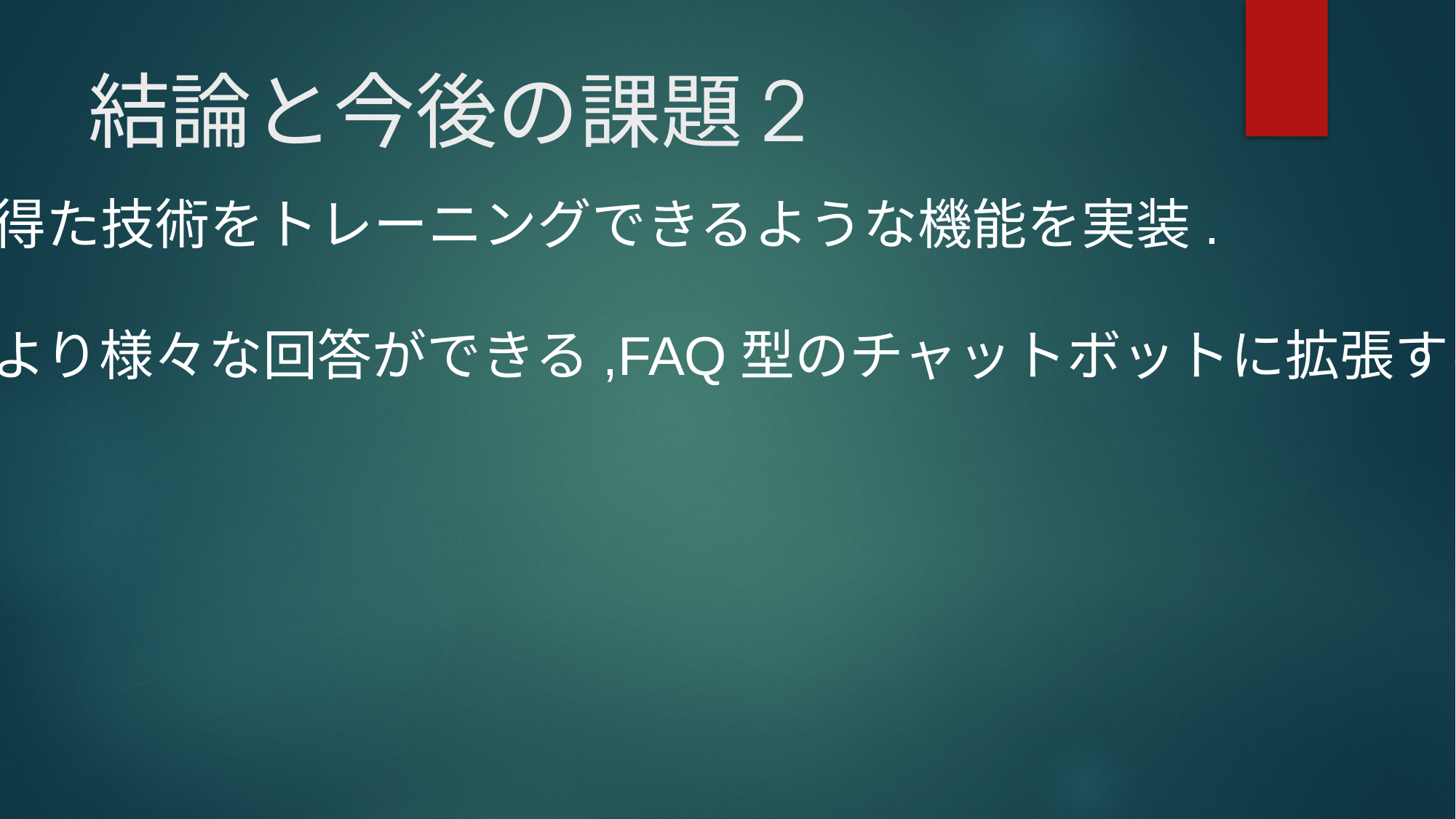

# 結論と今後の課題2
得た技術をトレーニングできるような機能を実装.

より様々な回答ができる,FAQ型のチャットボットに拡張する.